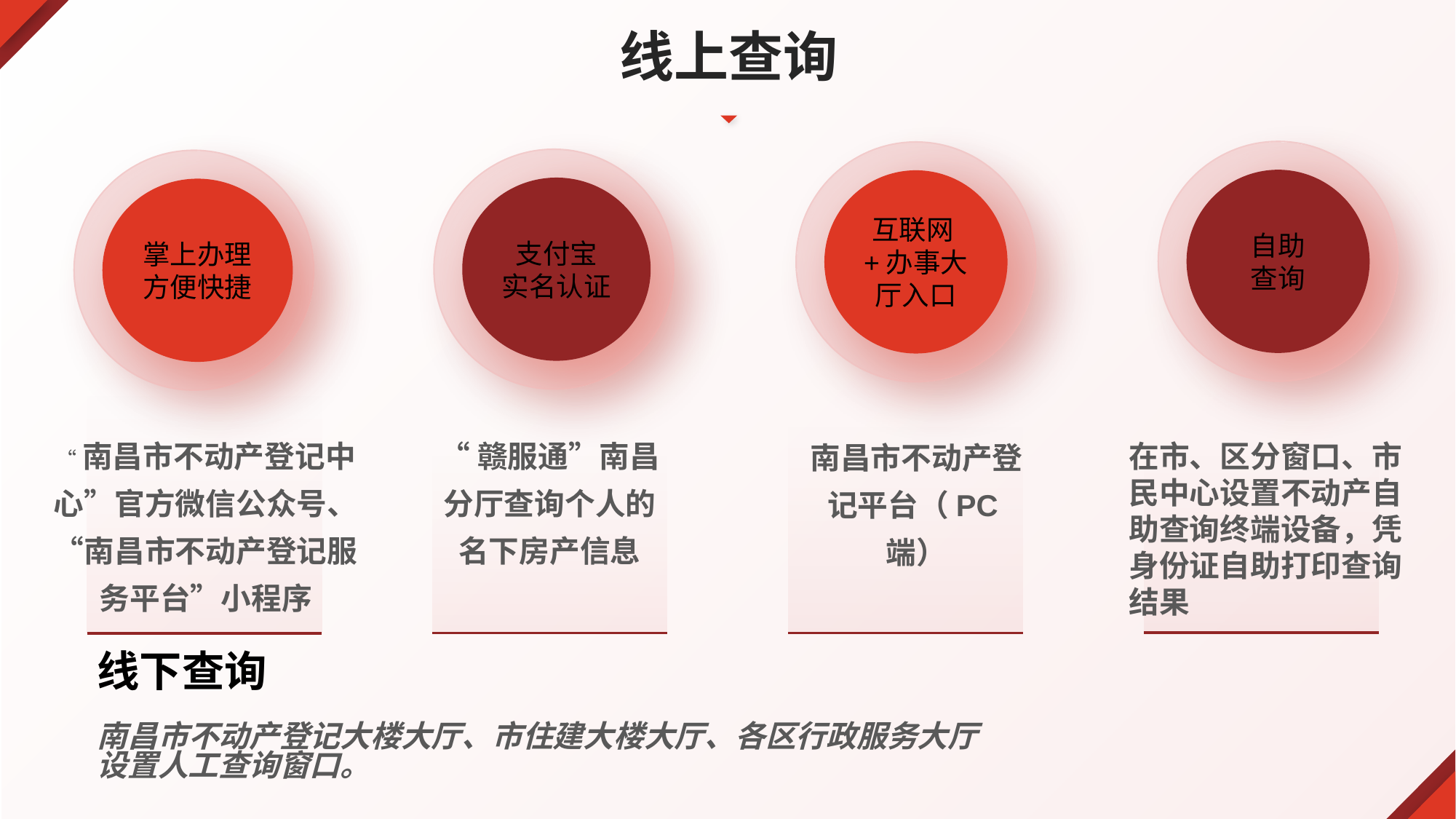

线上查询

自助
查询

互联网+办事大厅入口

支付宝
实名认证

掌上办理
方便快捷

“南昌市不动产登记中心”官方微信公众号、“南昌市不动产登记服务平台”小程序
“赣服通”南昌分厅查询个人的名下房产信息
南昌市不动产登记平台（PC端）

在市、区分窗口、市民中心设置不动产自助查询终端设备，凭身份证自助打印查询结果

线下查询

南昌市不动产登记大楼大厅、市住建大楼大厅、各区行政服务大厅
设置人工查询窗口。